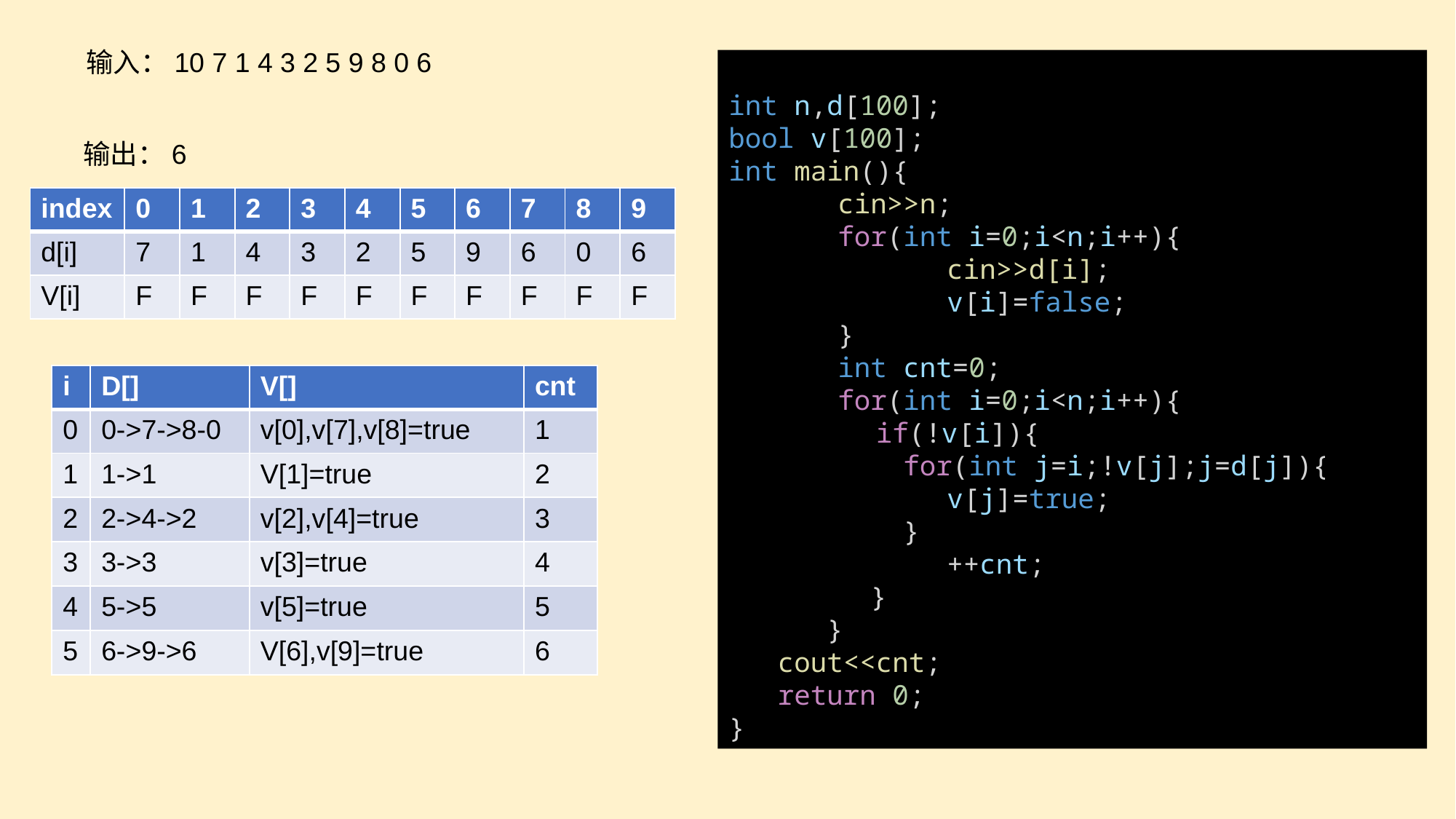

输入：10 7 1 4 3 2 5 9 8 0 6

int n,d[100];
bool v[100];
int main(){
	cin>>n;
	for(int i=0;i<n;i++){
		cin>>d[i];
		v[i]=false;
	}
	int cnt=0;
	for(int i=0;i<n;i++){
         if(!v[i]){
	    for(int j=i;!v[j];j=d[j]){
		v[j]=true;
	    }
		++cnt;
	  }
      }
   cout<<cnt;
   return 0;
}
输出：6
| index | 0 | 1 | 2 | 3 | 4 | 5 | 6 | 7 | 8 | 9 |
| --- | --- | --- | --- | --- | --- | --- | --- | --- | --- | --- |
| d[i] | 7 | 1 | 4 | 3 | 2 | 5 | 9 | 6 | 0 | 6 |
| V[i] | F | F | F | F | F | F | F | F | F | F |
| i | D[] | V[] | cnt |
| --- | --- | --- | --- |
| 0 | 0->7->8-0 | v[0],v[7],v[8]=true | 1 |
| 1 | 1->1 | V[1]=true | 2 |
| 2 | 2->4->2 | v[2],v[4]=true | 3 |
| 3 | 3->3 | v[3]=true | 4 |
| 4 | 5->5 | v[5]=true | 5 |
| 5 | 6->9->6 | V[6],v[9]=true | 6 |